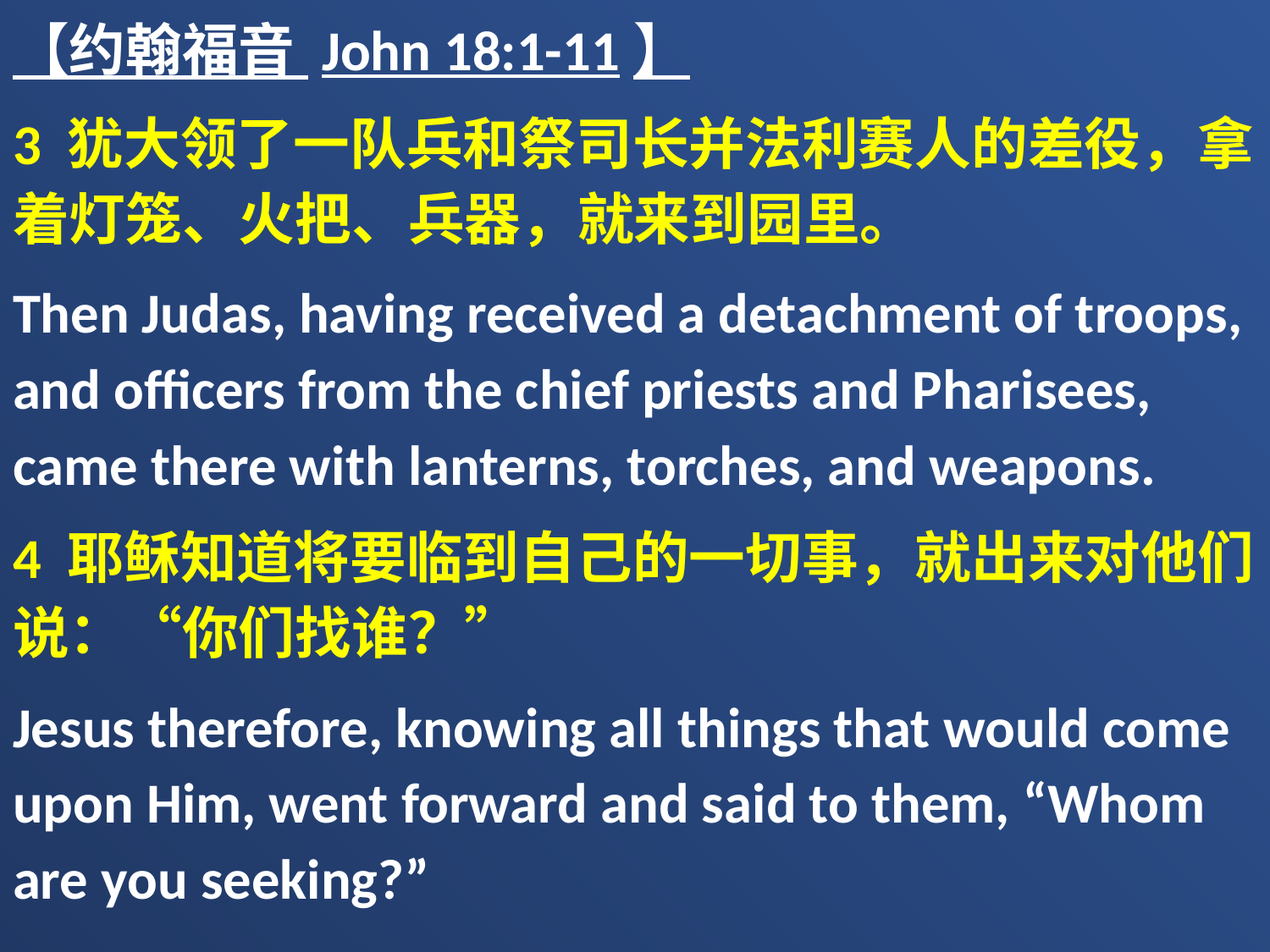

【约翰福音 John 18:1-11】
3 犹大领了一队兵和祭司长并法利赛人的差役，拿着灯笼、火把、兵器，就来到园里。
Then Judas, having received a detachment of troops, and officers from the chief priests and Pharisees, came there with lanterns, torches, and weapons.
4 耶稣知道将要临到自己的一切事，就出来对他们说：“你们找谁？”
Jesus therefore, knowing all things that would come upon Him, went forward and said to them, “Whom are you seeking?”